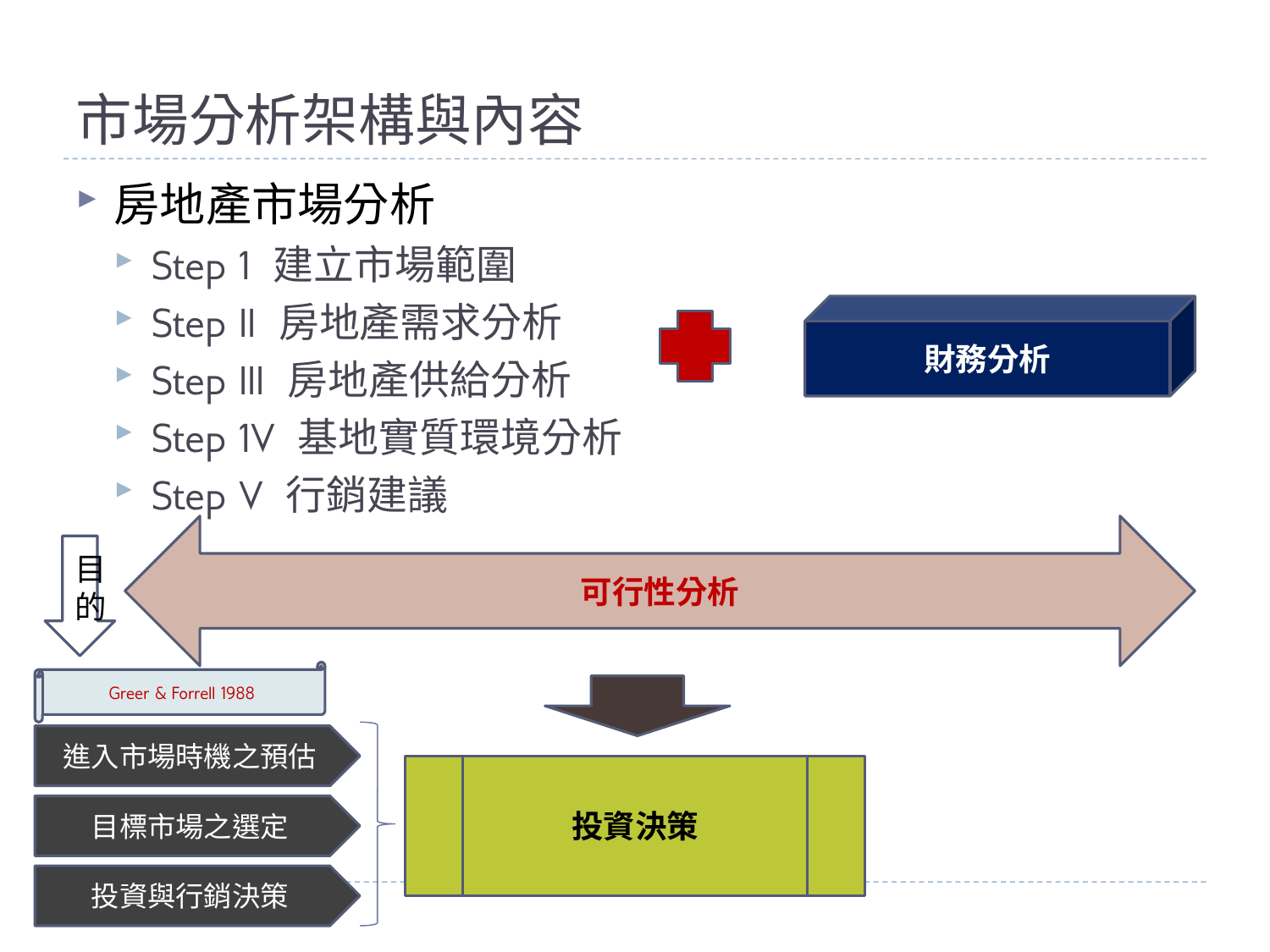

# 市場分析架構與內容
房地產市場分析
Step 1 建立市場範圍
Step II 房地產需求分析
Step III 房地產供給分析
Step 1V 基地實質環境分析
Step V 行銷建議
財務分析

可行性分析
目的
Greer & Forrell 1988

進入市場時機之預估
投資決策
目標市場之選定
投資與行銷決策